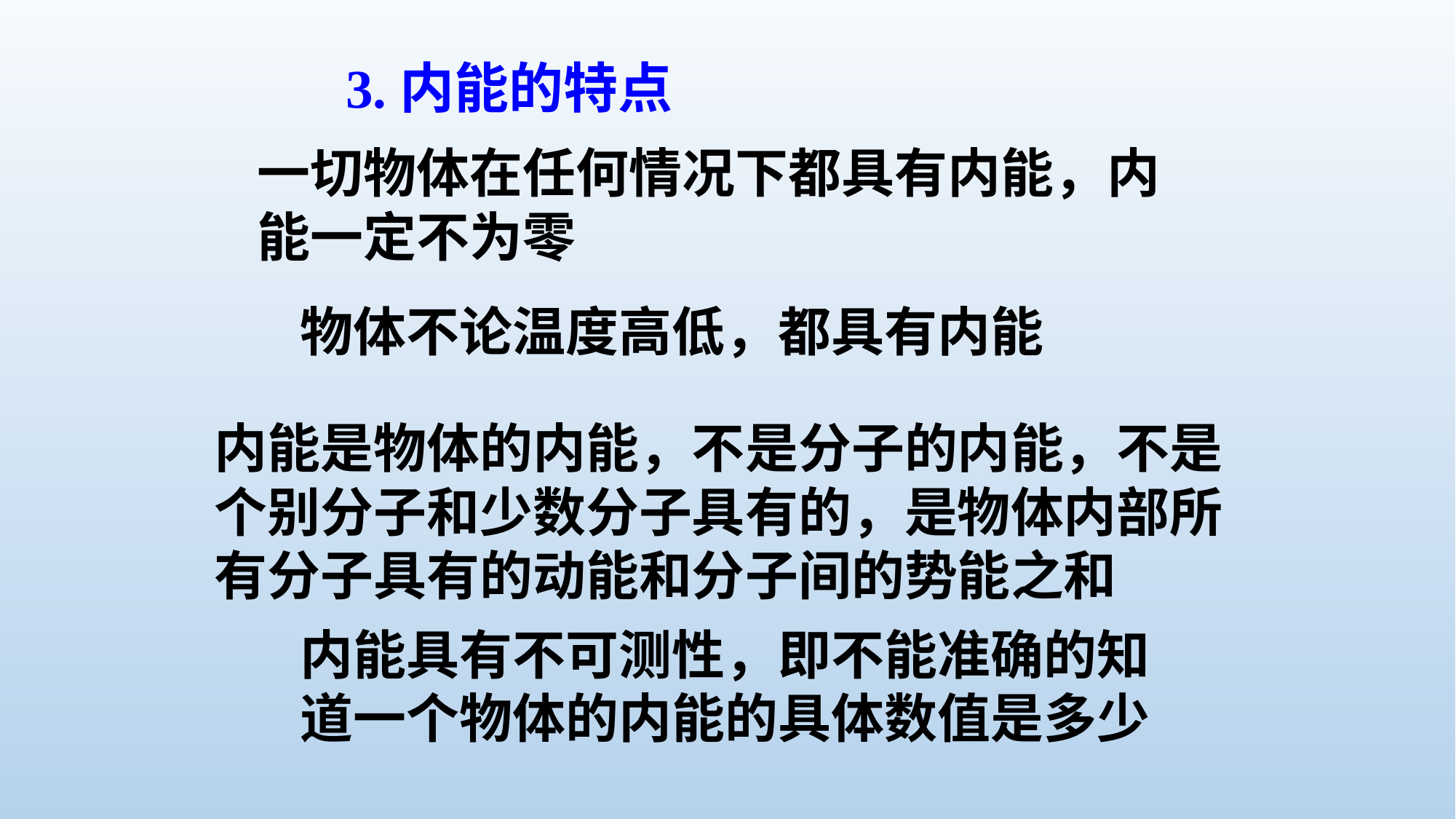

3.内能的特点
一切物体在任何情况下都具有内能，内能一定不为零
物体不论温度高低，都具有内能
内能是物体的内能，不是分子的内能，不是个别分子和少数分子具有的，是物体内部所有分子具有的动能和分子间的势能之和
内能具有不可测性，即不能准确的知道一个物体的内能的具体数值是多少